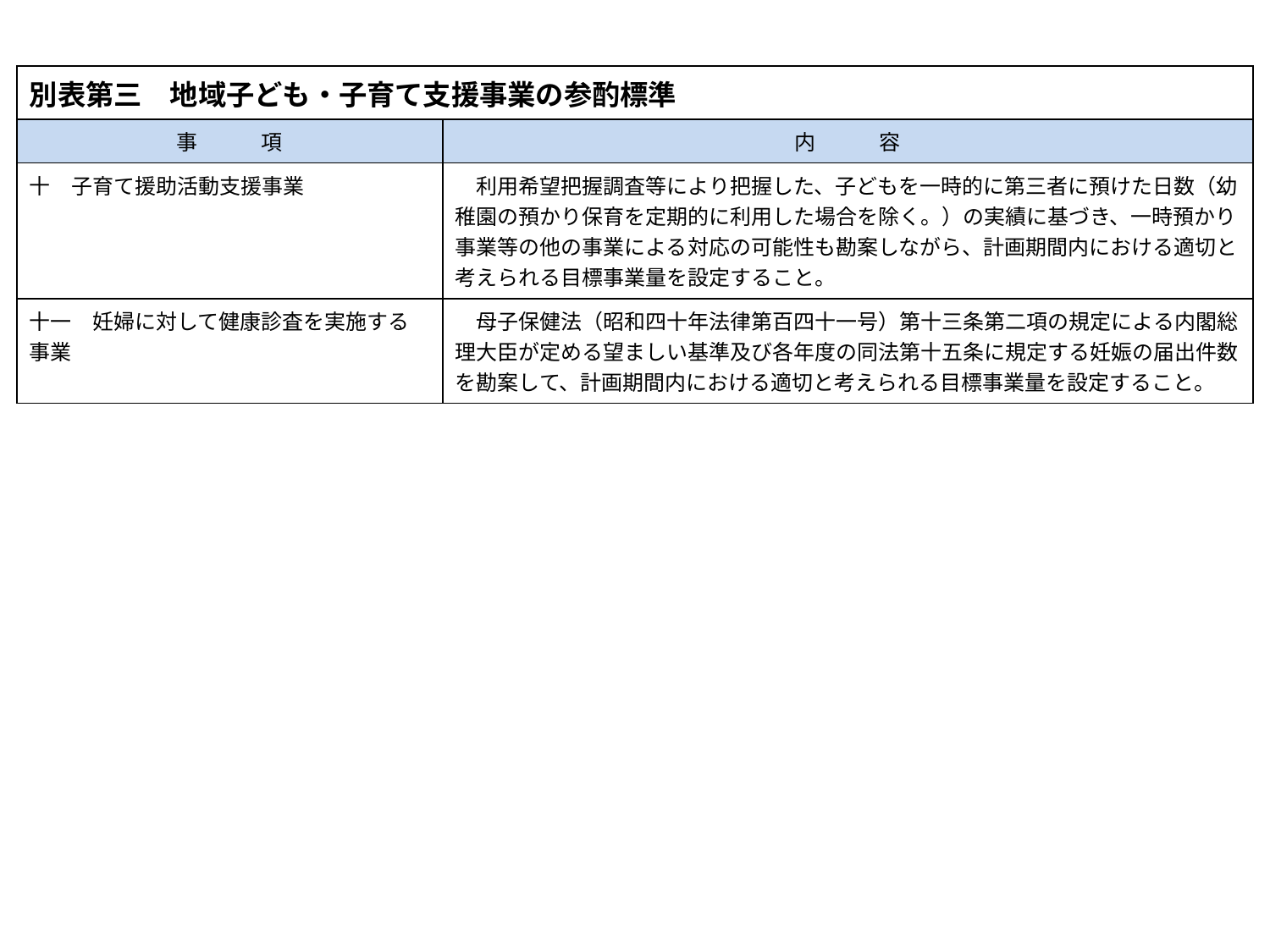

| 別表第三　地域子ども・子育て支援事業の参酌標準 |  |
| --- | --- |
| 事　　　項 | 内　　　容 |
| 十　子育て援助活動支援事業 | 利用希望把握調査等により把握した、子どもを一時的に第三者に預けた日数（幼稚園の預かり保育を定期的に利用した場合を除く。）の実績に基づき、一時預かり事業等の他の事業による対応の可能性も勘案しながら、計画期間内における適切と考えられる目標事業量を設定すること。 |
| 十一　妊婦に対して健康診査を実施する事業 | 母子保健法（昭和四十年法律第百四十一号）第十三条第二項の規定による内閣総理大臣が定める望ましい基準及び各年度の同法第十五条に規定する妊娠の届出件数を勘案して、計画期間内における適切と考えられる目標事業量を設定すること。 |